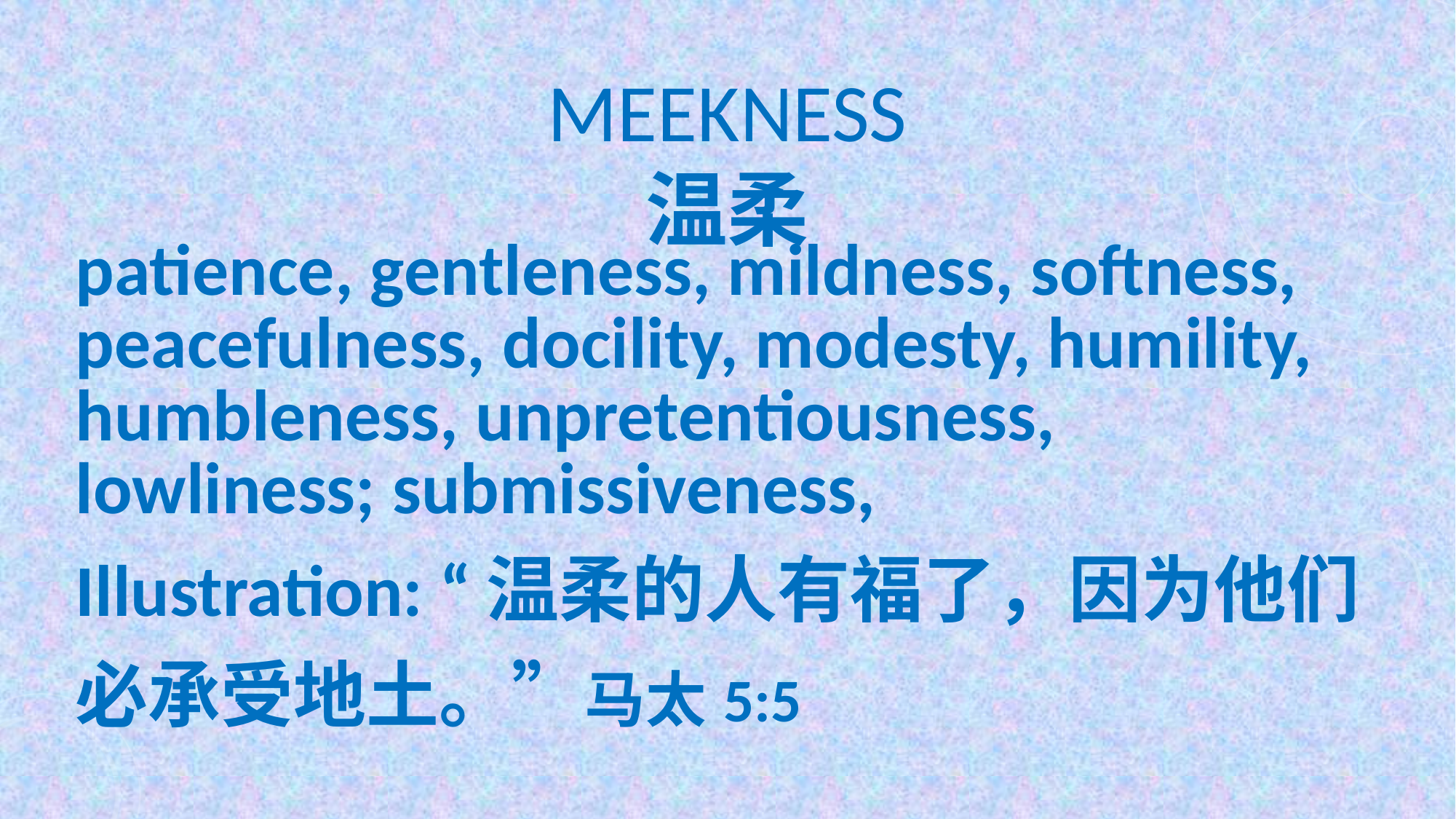

| synonyms: | patience, gentleness, mildness, softness,  peacefulness, docility, modesty, humility,  humbleness, unpretentiousness,  lowliness; submissiveness,  Illustration: “温柔的人有福了，因为他们必承受地土。”马太5:5 |
| --- | --- |
# Meekness 温柔